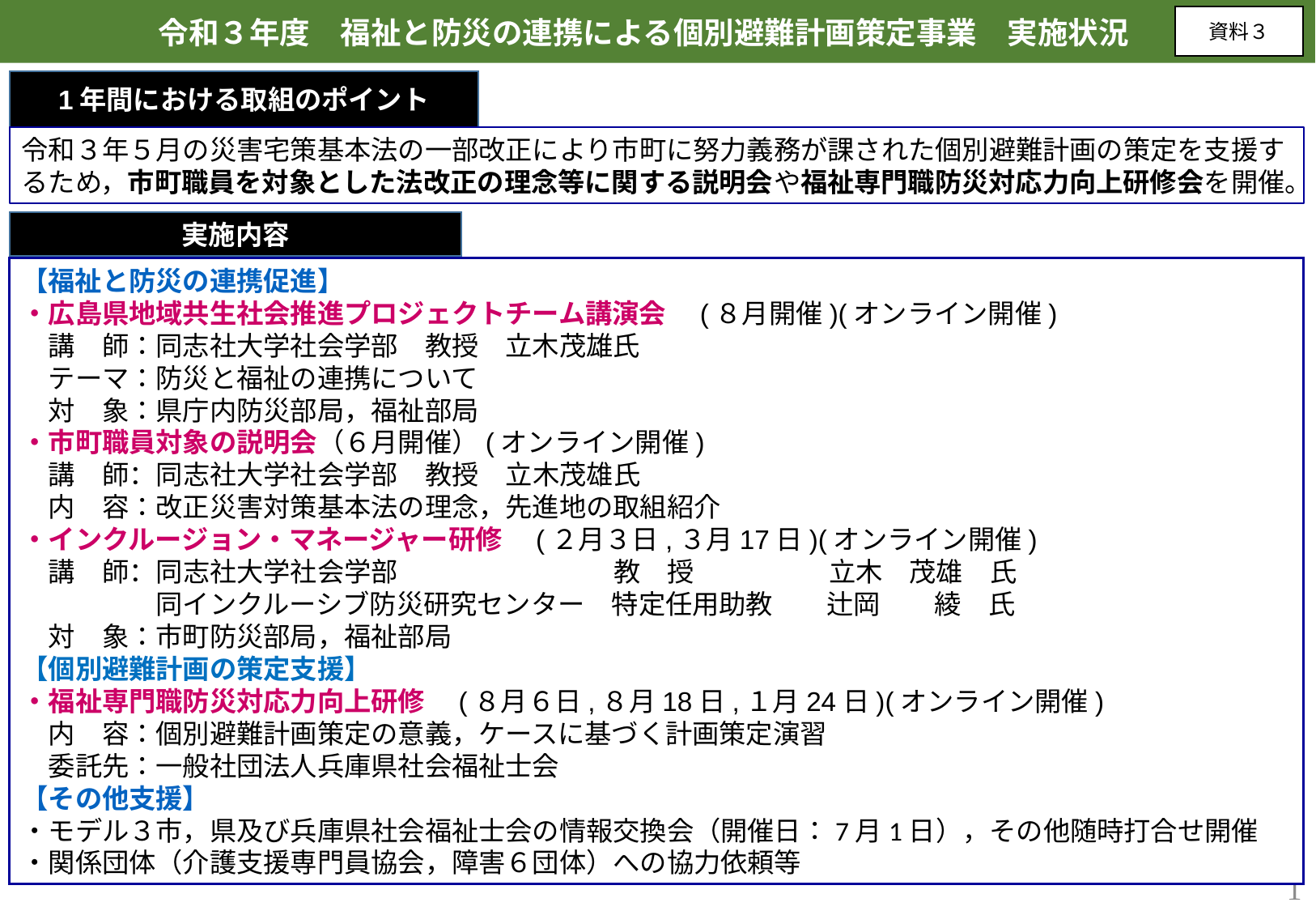

資料３
令和３年度　福祉と防災の連携による個別避難計画策定事業　実施状況
1年間における取組のポイント
令和３年５月の災害宅策基本法の一部改正により市町に努力義務が課された個別避難計画の策定を支援するため，市町職員を対象とした法改正の理念等に関する説明会や福祉専門職防災対応力向上研修会を開催。
実施内容
【福祉と防災の連携促進】
・広島県地域共生社会推進プロジェクトチーム講演会　(８月開催)(オンライン開催)
　講　師：同志社大学社会学部　教授　立木茂雄氏
　テーマ：防災と福祉の連携について
　対　象：県庁内防災部局，福祉部局
・市町職員対象の説明会（６月開催）(オンライン開催)
　講　師：同志社大学社会学部　教授　立木茂雄氏
　内　容：改正災害対策基本法の理念，先進地の取組紹介
・インクルージョン・マネージャー研修　(２月３日,３月17日)(オンライン開催)
　講　師：同志社大学社会学部　　　　　　　　教　授　　　　　立木　茂雄　氏
　　　　　同インクルーシブ防災研究センター　特定任用助教　　辻岡　　綾　氏
　対　象：市町防災部局，福祉部局
【個別避難計画の策定支援】
・福祉専門職防災対応力向上研修　(８月６日,８月18日,１月24日)(オンライン開催)
　内　容：個別避難計画策定の意義，ケースに基づく計画策定演習
　委託先：一般社団法人兵庫県社会福祉士会
【その他支援】
・モデル３市，県及び兵庫県社会福祉士会の情報交換会（開催日：7月1日），その他随時打合せ開催
・関係団体（介護支援専門員協会，障害６団体）への協力依頼等
1